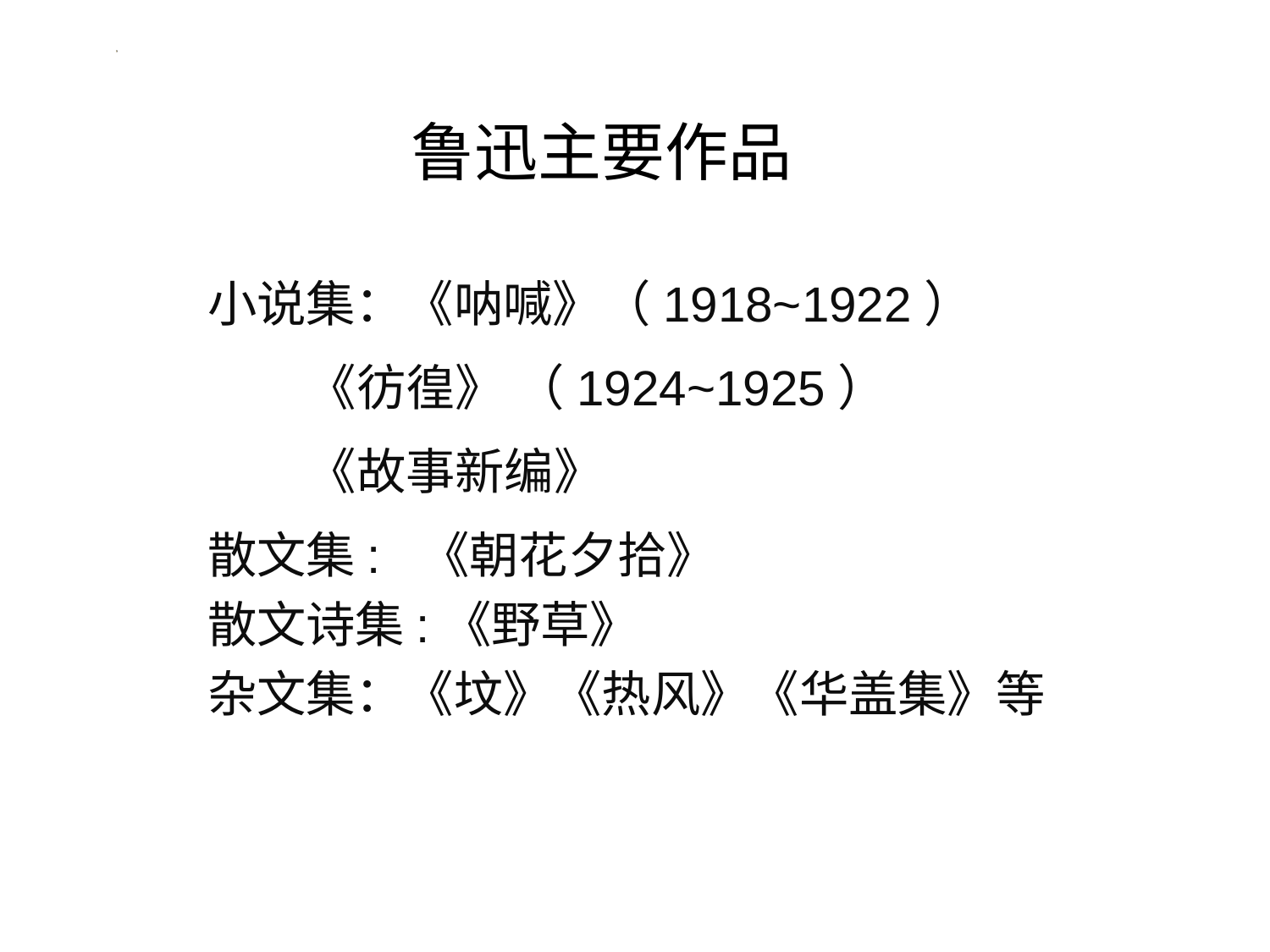

鲁迅主要作品
小说集：《呐喊》（1918~1922）
        《彷徨》 （1924~1925）
        《故事新编》
散文集:  《朝花夕拾》
散文诗集:《野草》
杂文集：《坟》《热风》《华盖集》等